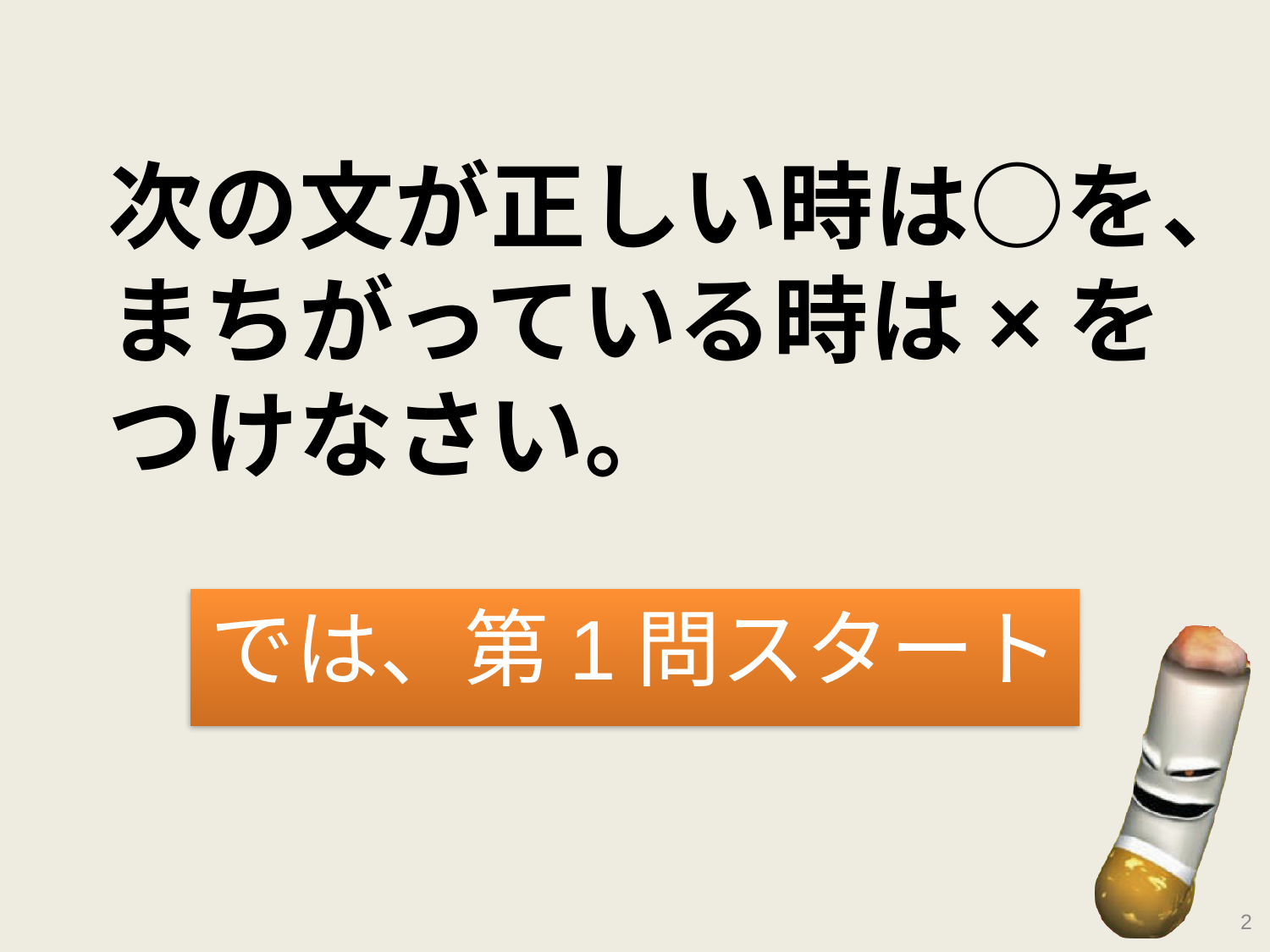

# 次の文が正しい時は○を、まちがっている時は×をつけなさい。
では、第1問スタート
2